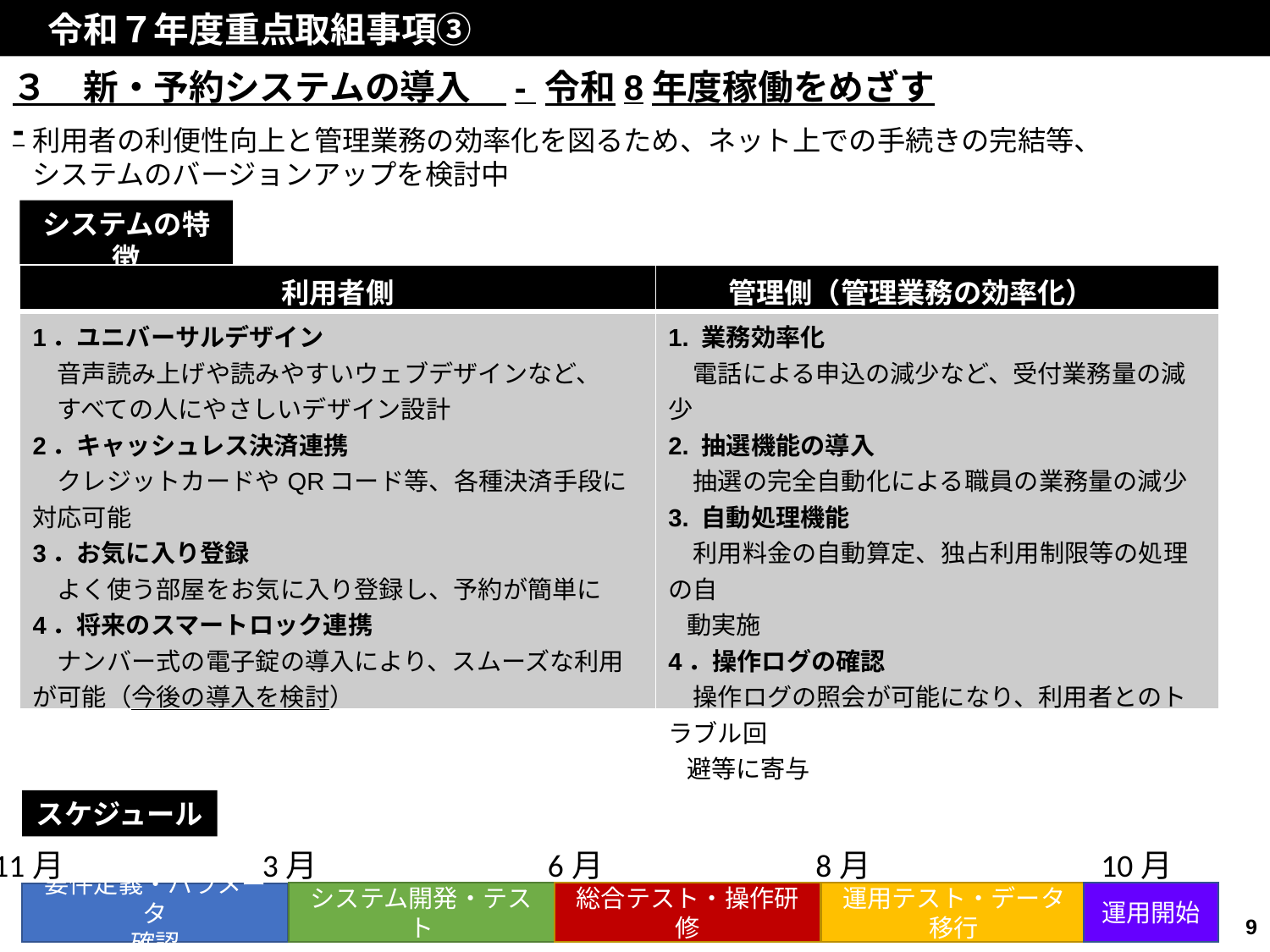

令和７年度重点取組事項③
３　新・予約システムの導入　- 令和8年度稼働をめざす -
利用者の利便性向上と管理業務の効率化を図るため、ネット上での手続きの完結等、
システムのバージョンアップを検討中
システムの特徴
| 利用者側 | 管理側（管理業務の効率化）（管理業 |
| --- | --- |
| 1．ユニバーサルデザイン 　音声読み上げや読みやすいウェブデザインなど、 　すべての人にやさしいデザイン設計 2．キャッシュレス決済連携 　クレジットカードやQRコード等、各種決済手段に対応可能 3．お気に入り登録 　よく使う部屋をお気に入り登録し、予約が簡単に 4．将来のスマートロック連携 　ナンバー式の電子錠の導入により、スムーズな利用が可能（今後の導入を検討） | 1. 業務効率化 　電話による申込の減少など、受付業務量の減少 2. 抽選機能の導入 　抽選の完全自動化による職員の業務量の減少 3. 自動処理機能 　利用料金の自動算定、独占利用制限等の処理の自 動実施 4．操作ログの確認 　操作ログの照会が可能になり、利用者とのトラブル回 避等に寄与 |
※入金遅延の確認や予約金の計上方法等にあわせるため、オリジナルの機能を随時追加して業務効率化を図る。
※予約承認の手順については、今後運用をあわせて検討

スケジュール
11月　　　　　　3月　　　　　　　6月　　　　　　  8月　　　　　　　10月
システム開発・テスト
総合テスト・操作研修
運用テスト・データ移行
運用開始
要件定義・パラメータ
確認
9